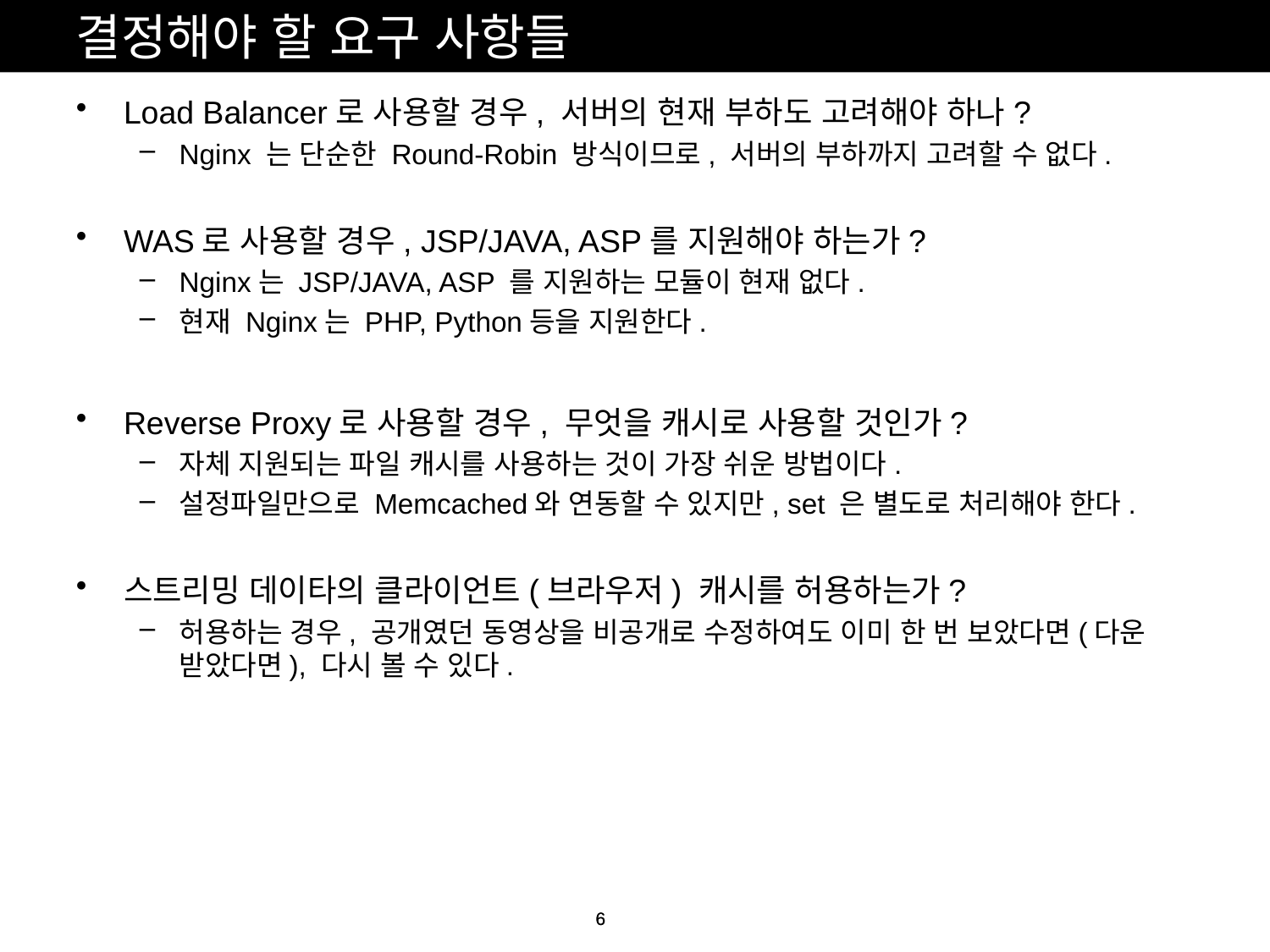

# 결정해야 할 요구 사항들
Load Balancer로 사용할 경우, 서버의 현재 부하도 고려해야 하나?
Nginx 는 단순한 Round-Robin 방식이므로, 서버의 부하까지 고려할 수 없다.

WAS로 사용할 경우, JSP/JAVA, ASP를 지원해야 하는가?
Nginx는 JSP/JAVA, ASP 를 지원하는 모듈이 현재 없다.
현재 Nginx는 PHP, Python등을 지원한다.

Reverse Proxy로 사용할 경우, 무엇을 캐시로 사용할 것인가?
자체 지원되는 파일 캐시를 사용하는 것이 가장 쉬운 방법이다.
설정파일만으로 Memcached와 연동할 수 있지만, set 은 별도로 처리해야 한다.

스트리밍 데이타의 클라이언트(브라우저) 캐시를 허용하는가?
허용하는 경우, 공개였던 동영상을 비공개로 수정하여도 이미 한 번 보았다면(다운 받았다면), 다시 볼 수 있다.